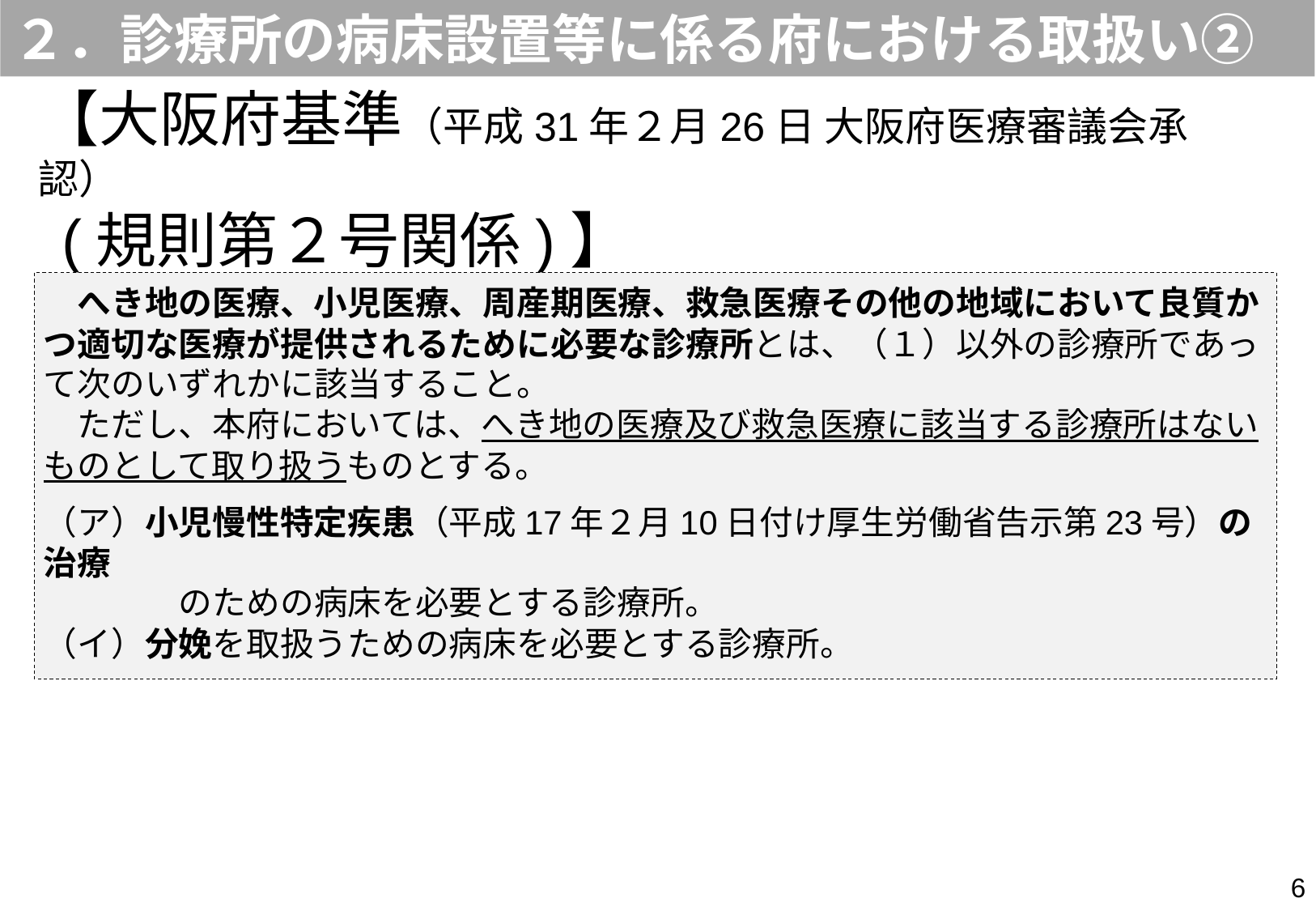

２．診療所の病床設置等に係る府における取扱い②
【大阪府基準（平成31年２月26日 大阪府医療審議会承認）
  (規則第２号関係)】
　へき地の医療、小児医療、周産期医療、救急医療その他の地域において良質かつ適切な医療が提供されるために必要な診療所とは、（１）以外の診療所であって次のいずれかに該当すること。
　ただし、本府においては、へき地の医療及び救急医療に該当する診療所はないものとして取り扱うものとする。

（ア）小児慢性特定疾患（平成17年２月10日付け厚生労働省告示第23号）の治療
　　　　のための病床を必要とする診療所。
（イ）分娩を取扱うための病床を必要とする診療所。
6